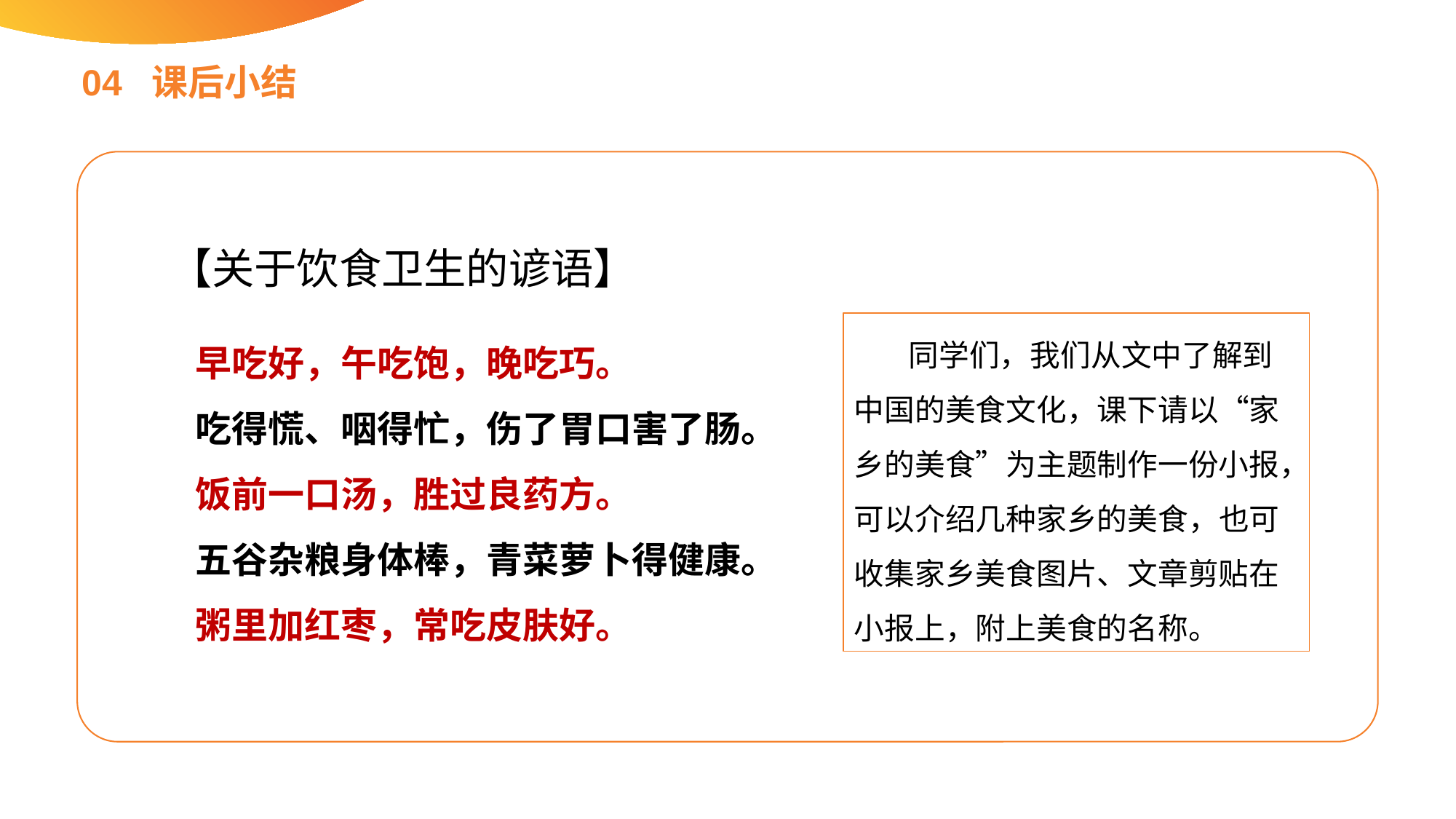

04  课后小结
【关于饮食卫生的谚语】
早吃好，午吃饱，晚吃巧。
吃得慌、咽得忙，伤了胃口害了肠。
饭前一口汤，胜过良药方。
五谷杂粮身体棒，青菜萝卜得健康。
粥里加红枣，常吃皮肤好。
       同学们，我们从文中了解到中国的美食文化，课下请以“家乡的美食”为主题制作一份小报，可以介绍几种家乡的美食，也可收集家乡美食图片、文章剪贴在小报上，附上美食的名称。